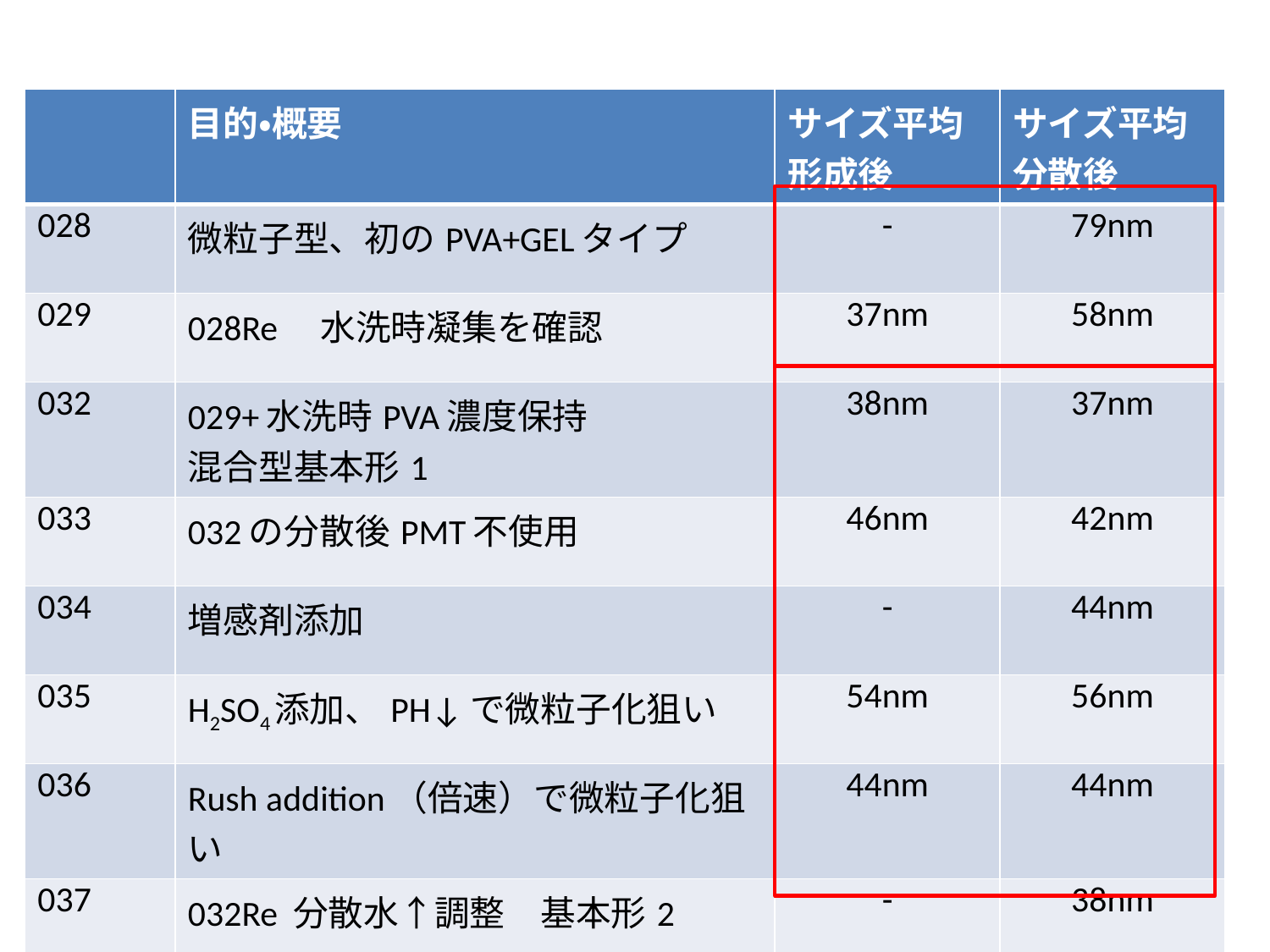

#
|  | 目的・概要 | サイズ平均 形成後 | サイズ平均 分散後 |
| --- | --- | --- | --- |
| 028 | 微粒子型、初のPVA+GELタイプ | - | 79nm |
| 029 | 028Re　水洗時凝集を確認 | 37nm | 58nm |
| 032 | 029+水洗時PVA濃度保持　 混合型基本形1 | 38nm | 37nm |
| 033 | 032の分散後PMT不使用 | 46nm | 42nm |
| 034 | 増感剤添加 | - | 44nm |
| 035 | H2SO4添加、PH↓で微粒子化狙い | 54nm | 56nm |
| 036 | Rush addition（倍速）で微粒子化狙い | 44nm | 44nm |
| 037 | 032Re 分散水↑調整　基本形2 | - | 38nm |